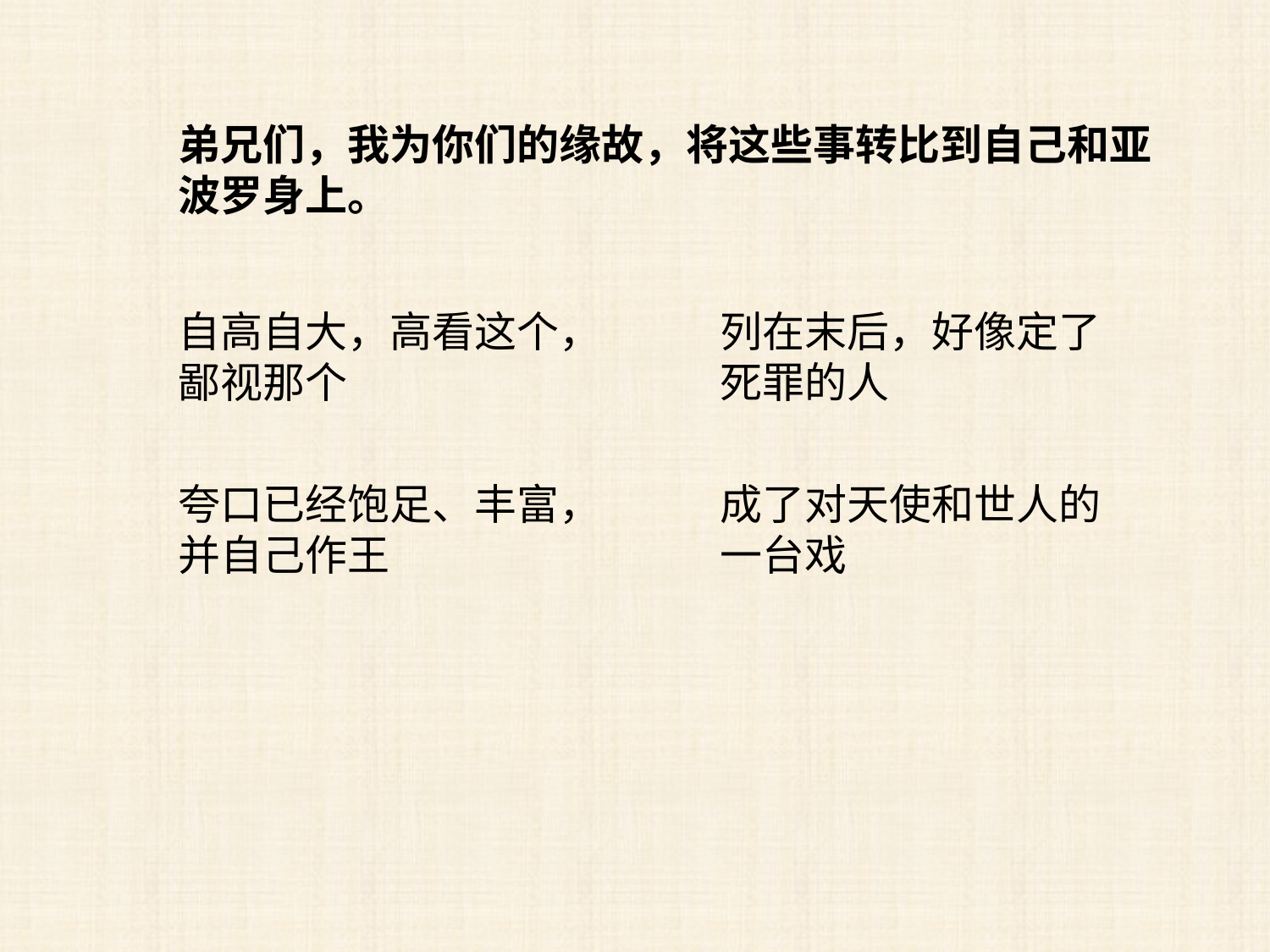

弟兄们，我为你们的缘故，将这些事转比到自己和亚波罗身上。
自高自大，高看这个，鄙视那个
列在末后，好像定了死罪的人
夸口已经饱足、丰富，并自己作王
成了对天使和世人的一台戏